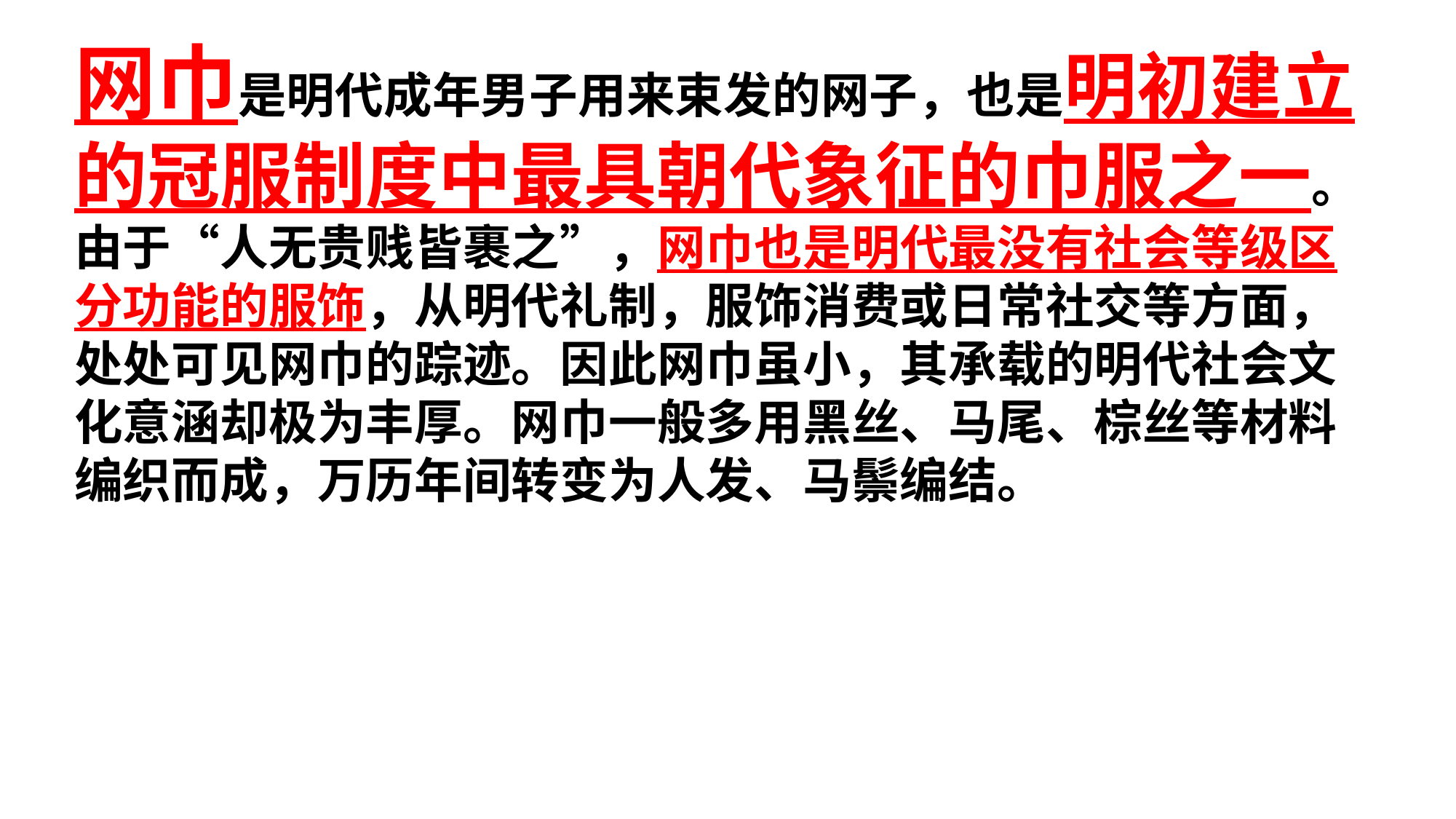

网巾是明代成年男子用来束发的网子，也是明初建立的冠服制度中最具朝代象征的巾服之一。由于“人无贵贱皆裹之”，网巾也是明代最没有社会等级区分功能的服饰，从明代礼制，服饰消费或日常社交等方面，处处可见网巾的踪迹。因此网巾虽小，其承载的明代社会文化意涵却极为丰厚。网巾一般多用黑丝、马尾、棕丝等材料编织而成，万历年间转变为人发、马鬃编结。